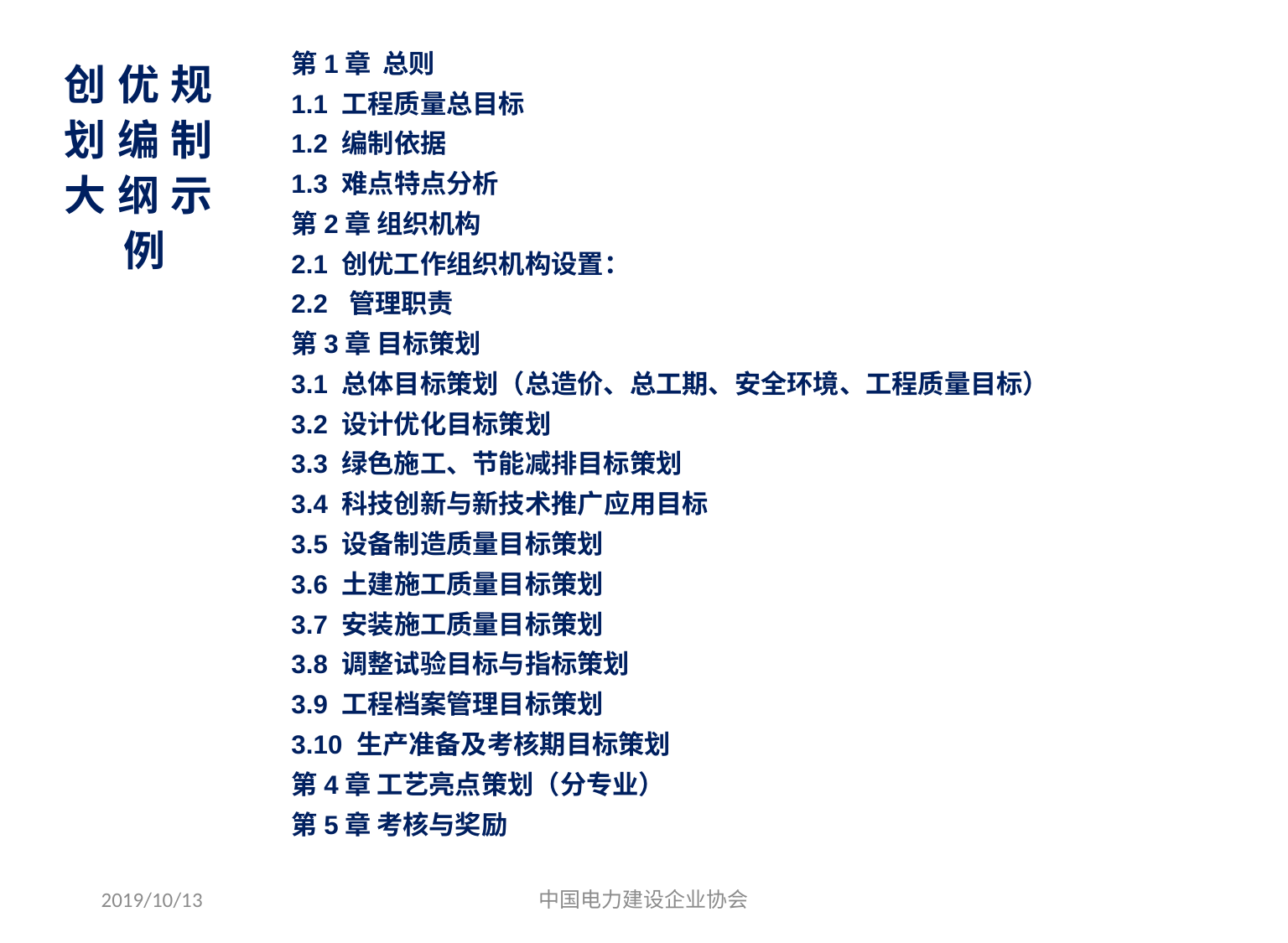

第1章  总则
1.1 工程质量总目标
1.2 编制依据
1.3 难点特点分析
第2章 组织机构
2.1 创优工作组织机构设置：
2.2  管理职责
第3章 目标策划
3.1 总体目标策划（总造价、总工期、安全环境、工程质量目标）
3.2 设计优化目标策划
3.3 绿色施工、节能减排目标策划
3.4 科技创新与新技术推广应用目标
3.5 设备制造质量目标策划
3.6 土建施工质量目标策划
3.7 安装施工质量目标策划
3.8 调整试验目标与指标策划
3.9 工程档案管理目标策划
3.10 生产准备及考核期目标策划
第4章 工艺亮点策划（分专业）
第5章 考核与奖励
创优规划编制大纲示例

2019/10/13
中国电力建设企业协会